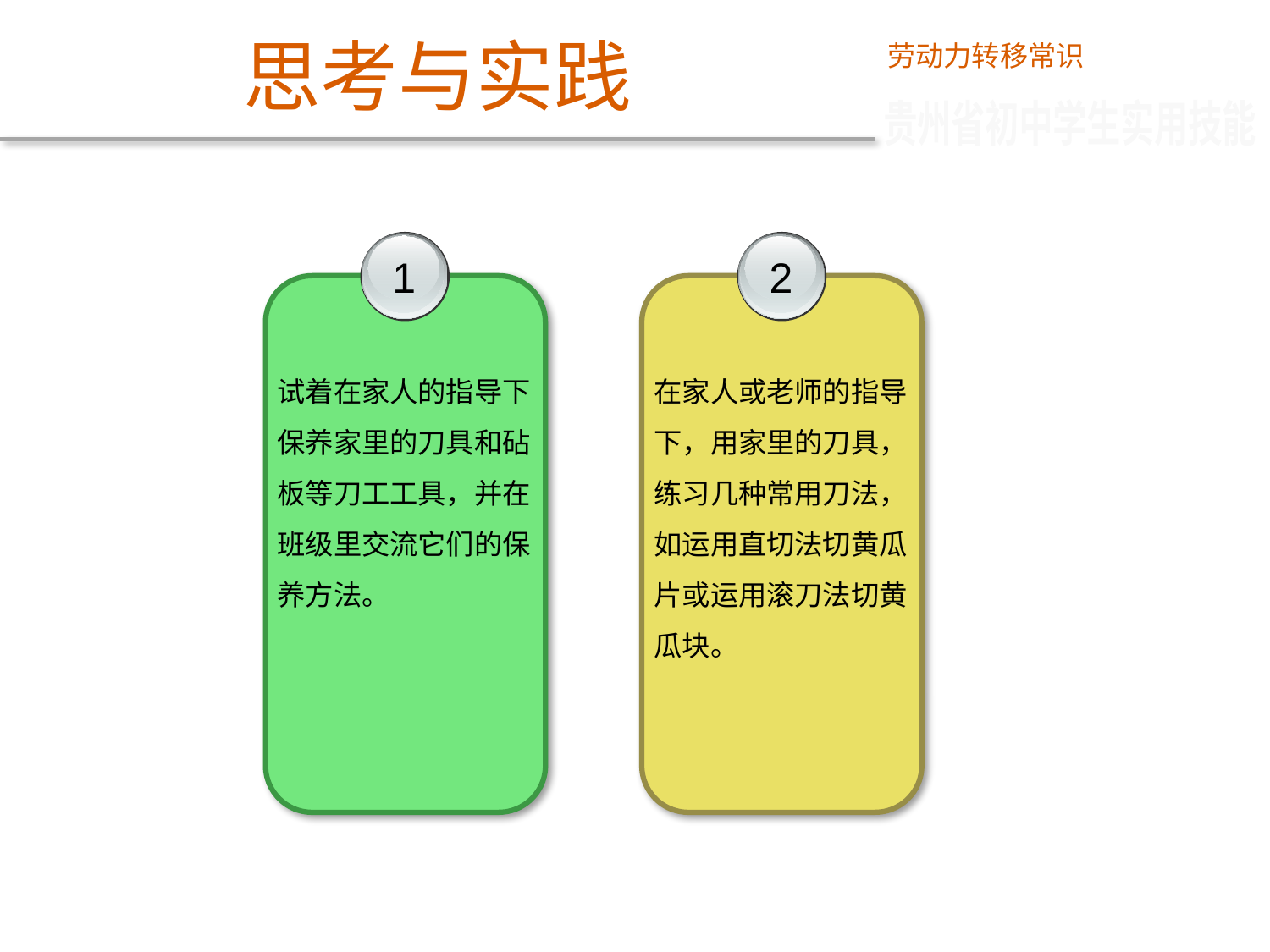

思考与实践
劳动力转移常识
贵州省初中学生实用技能

1

试着在家人的指导下保养家里的刀具和砧板等刀工工具，并在班级里交流它们的保养方法。

2

在家人或老师的指导下，用家里的刀具，练习几种常用刀法，如运用直切法切黄瓜片或运用滚刀法切黄瓜块。